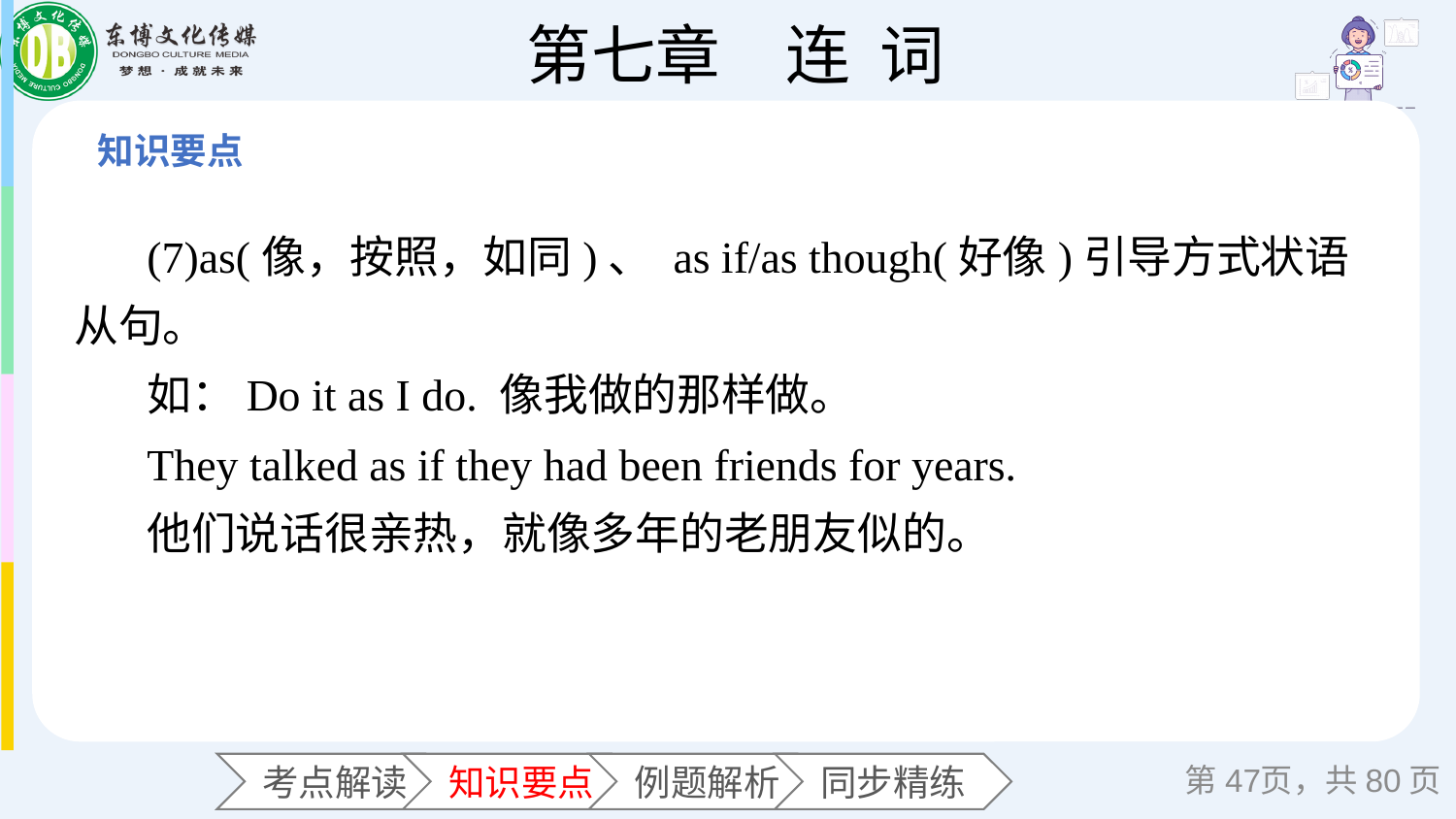

(7)as(像，按照，如同)、 as if/as though(好像)引导方式状语从句。
如：Do it as I do. 像我做的那样做。
They talked as if they had been friends for years.
他们说话很亲热，就像多年的老朋友似的。
第47页，共80页